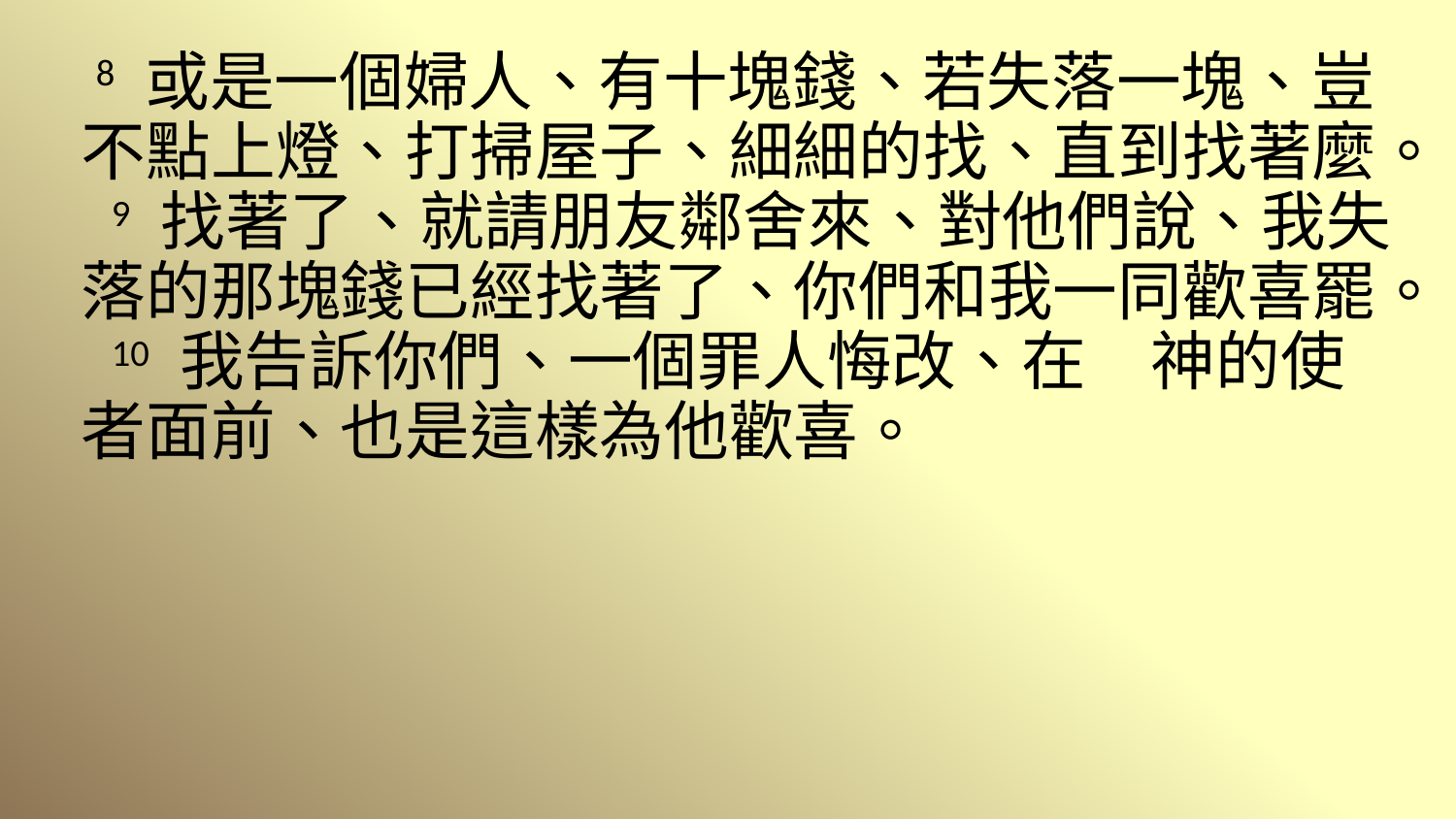

8 或是一個婦人、有十塊錢、若失落一塊、豈不點上燈、打掃屋子、細細的找、直到找著麼。 9 找著了、就請朋友鄰舍來、對他們說、我失落的那塊錢已經找著了、你們和我一同歡喜罷。 10 我告訴你們、一個罪人悔改、在　神的使者面前、也是這樣為他歡喜。